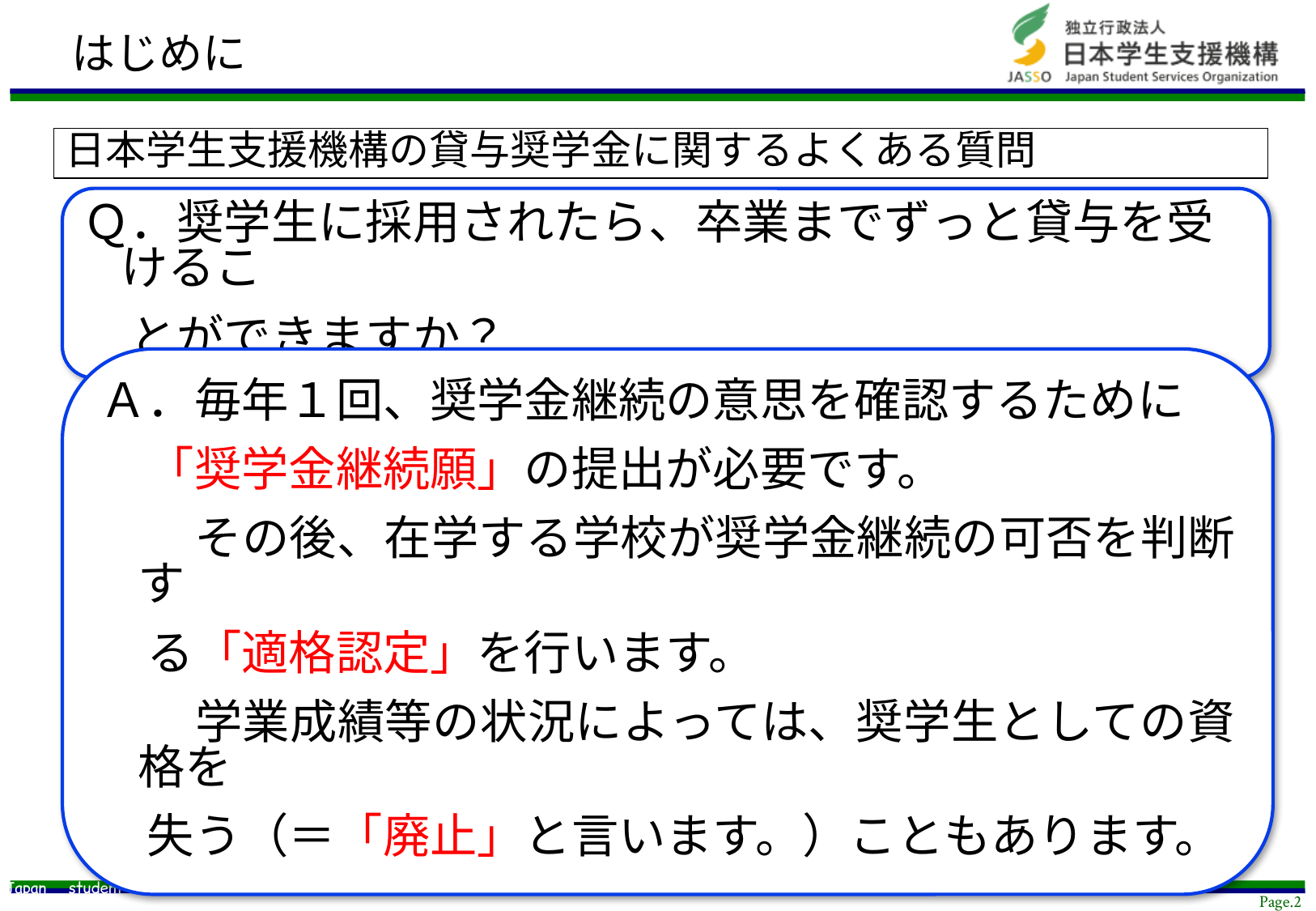

はじめに
日本学生支援機構の貸与奨学金に関するよくある質問
Ｑ．奨学生に採用されたら、卒業までずっと貸与を受けるこ
　とができますか？
Ａ．毎年１回、奨学金継続の意思を確認するために
　「奨学金継続願」の提出が必要です。
　　その後、在学する学校が奨学金継続の可否を判断す
　る「適格認定」を行います。
　　学業成績等の状況によっては、奨学生としての資格を
　失う（＝「廃止」と言います。）こともあります。